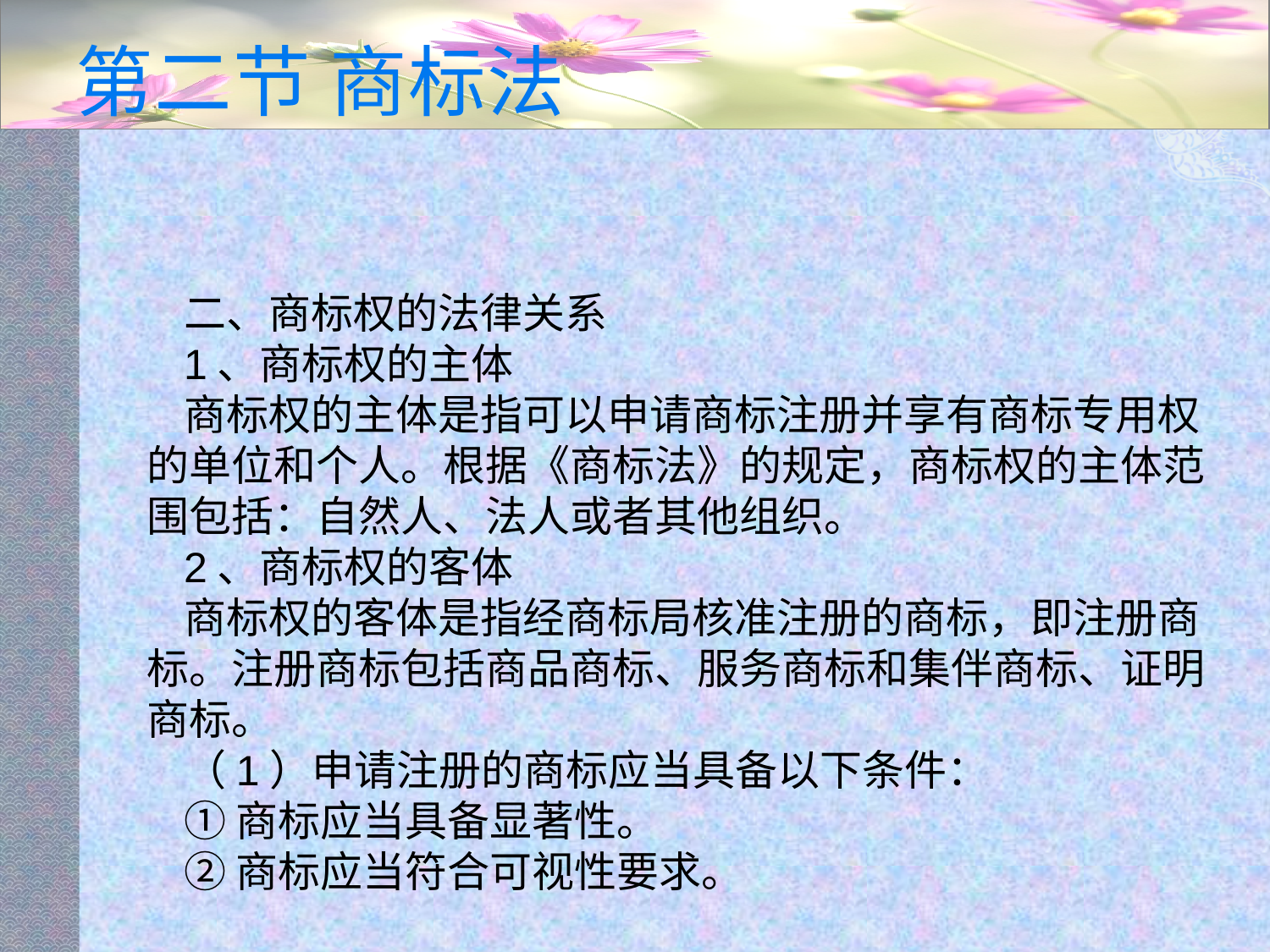

# 第二节 商标法
二、商标权的法律关系
1、商标权的主体
商标权的主体是指可以申请商标注册并享有商标专用权的单位和个人。根据《商标法》的规定，商标权的主体范围包括：自然人、法人或者其他组织。
2、商标权的客体
商标权的客体是指经商标局核准注册的商标，即注册商标。注册商标包括商品商标、服务商标和集伴商标、证明商标。
（1）申请注册的商标应当具备以下条件：
①商标应当具备显著性。
②商标应当符合可视性要求。